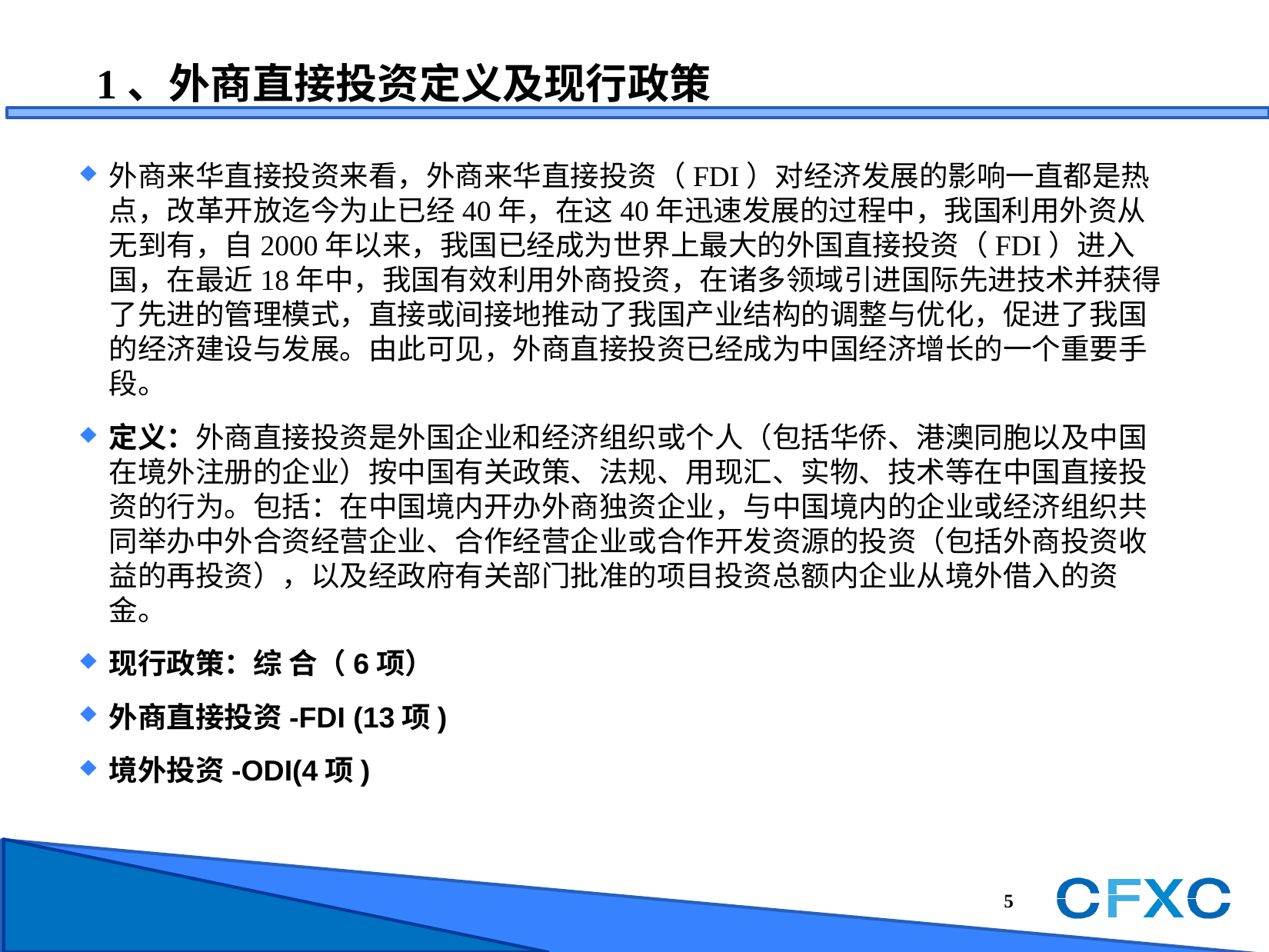

# 1、外商直接投资定义及现行政策
外商来华直接投资来看，外商来华直接投资（FDI）对经济发展的影响一直都是热点，改革开放迄今为止已经40年，在这40年迅速发展的过程中，我国利用外资从无到有，自2000年以来，我国已经成为世界上最大的外国直接投资（FDI）进入国，在最近18年中，我国有效利用外商投资，在诸多领域引进国际先进技术并获得了先进的管理模式，直接或间接地推动了我国产业结构的调整与优化，促进了我国的经济建设与发展。由此可见，外商直接投资已经成为中国经济增长的一个重要手段。
定义：外商直接投资是外国企业和经济组织或个人（包括华侨、港澳同胞以及中国在境外注册的企业）按中国有关政策、法规、用现汇、实物、技术等在中国直接投资的行为。包括：在中国境内开办外商独资企业，与中国境内的企业或经济组织共同举办中外合资经营企业、合作经营企业或合作开发资源的投资（包括外商投资收益的再投资），以及经政府有关部门批准的项目投资总额内企业从境外借入的资金。
现行政策：综 合（6项）
外商直接投资-FDI (13项)
境外投资-ODI(4项)

5